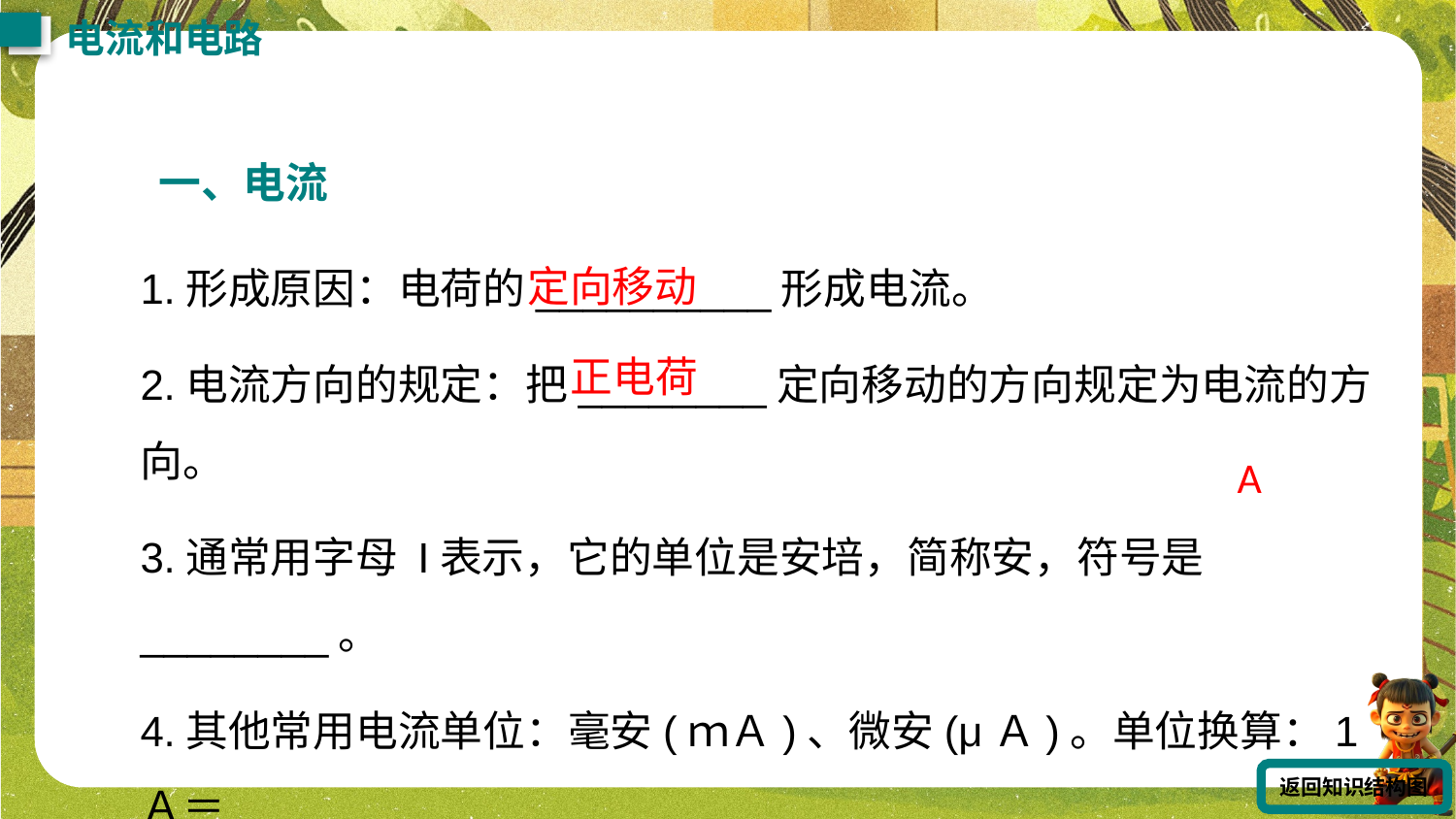

电流和电路

一、电流
定向移动
1.形成原因：电荷的__________形成电流。
2.电流方向的规定：把________定向移动的方向规定为电流的方向。
3.通常用字母 I表示，它的单位是安培，简称安，符号是________。
4.其他常用电流单位：毫安(ｍＡ)、微安(μＡ)。单位换算：1Ａ＝
103 ｍＡ＝106 μA。
正电荷
A
返回知识结构图